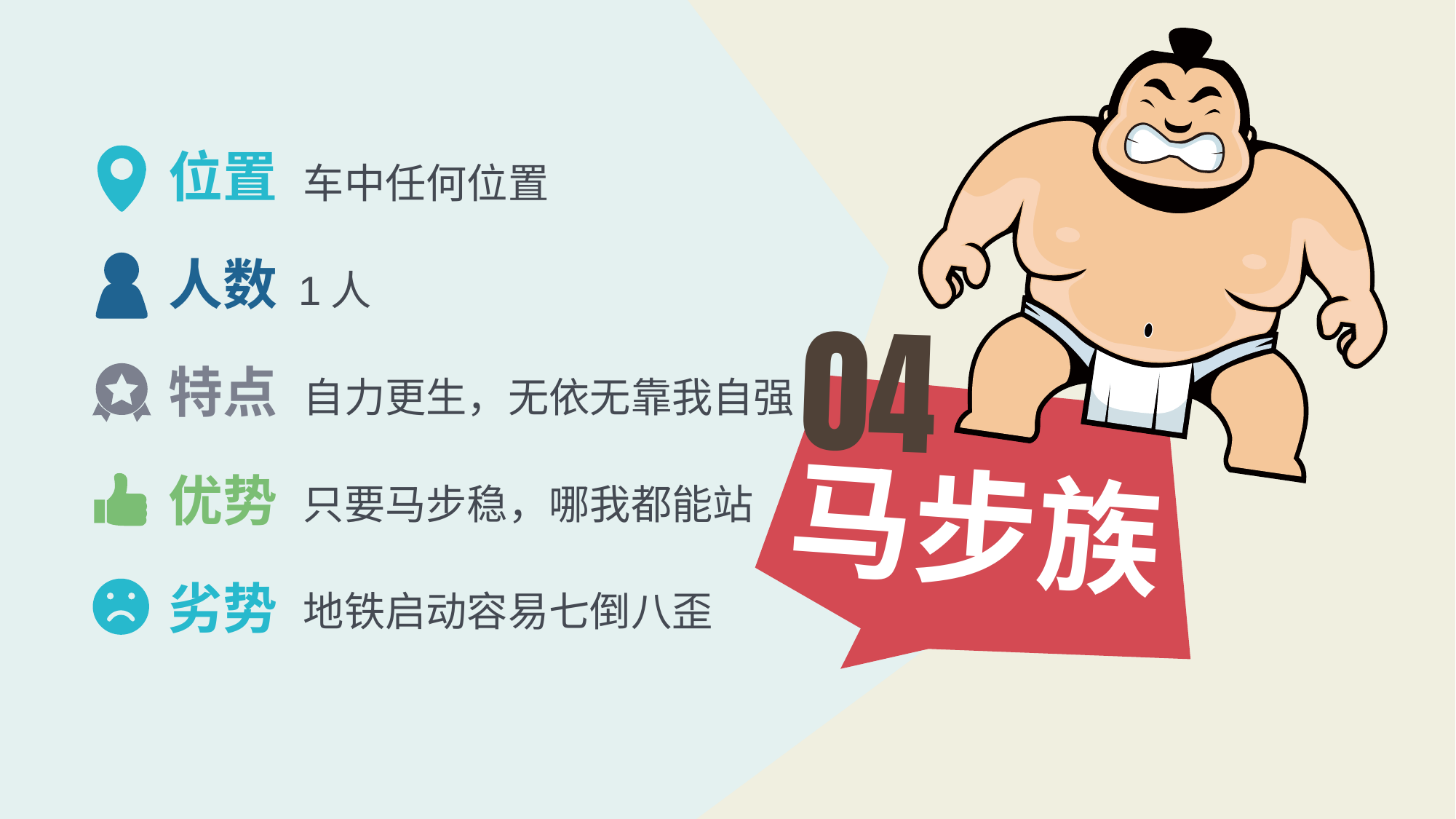

位置

车中任何位置
人数

1人
04
特点

自力更生，无依无靠我自强

马步族
优势

只要马步稳，哪我都能站
劣势

地铁启动容易七倒八歪